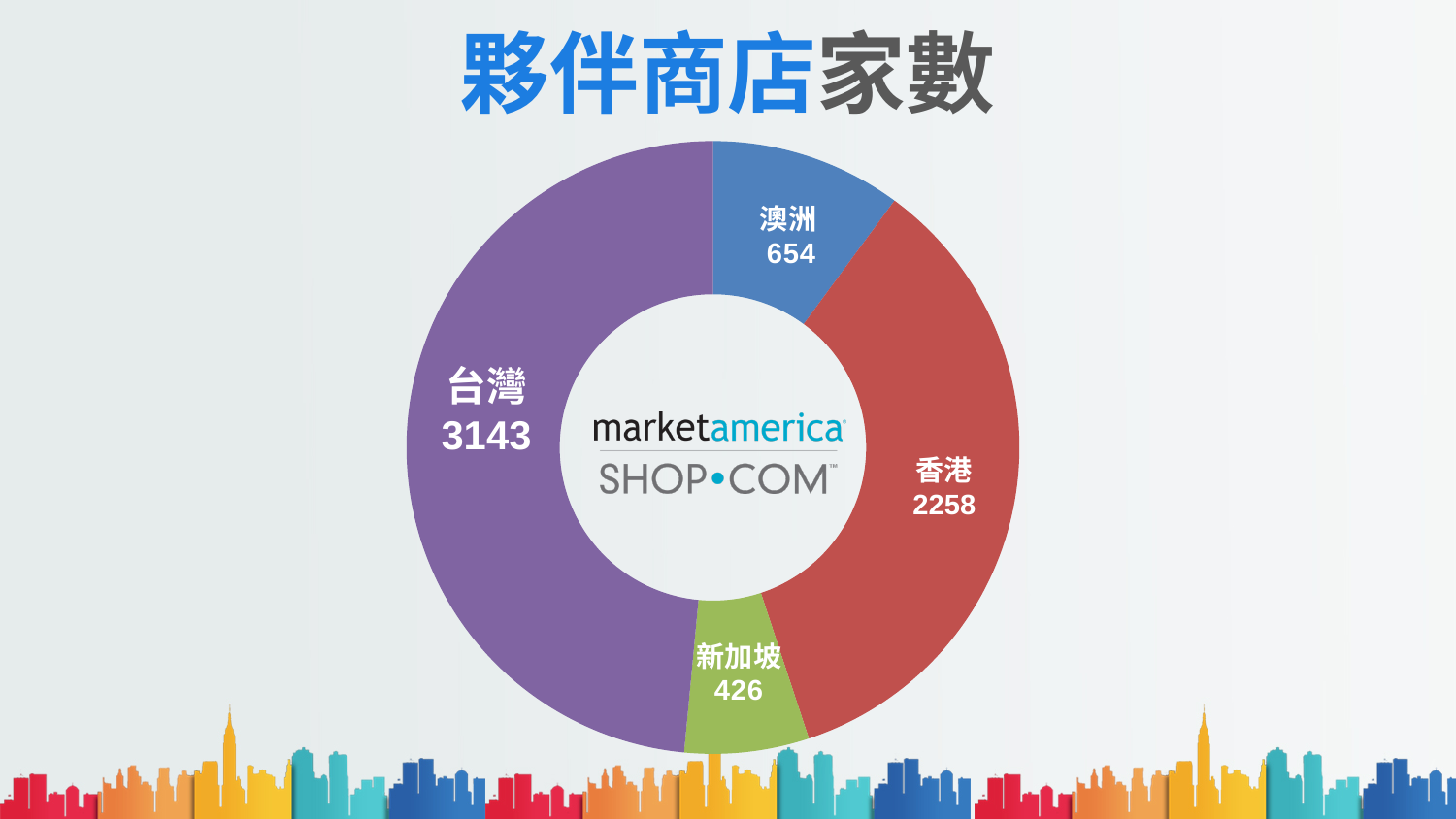

# 夥伴商店家數

### Chart

| Category | Column1 |
|---|---|
| 澳洲 | 654.0 |
| 香港 | 2258.0 |
| 新加坡 | 426.0 |
| 台灣 | 3143.0 |
台灣
3143
香港
2258